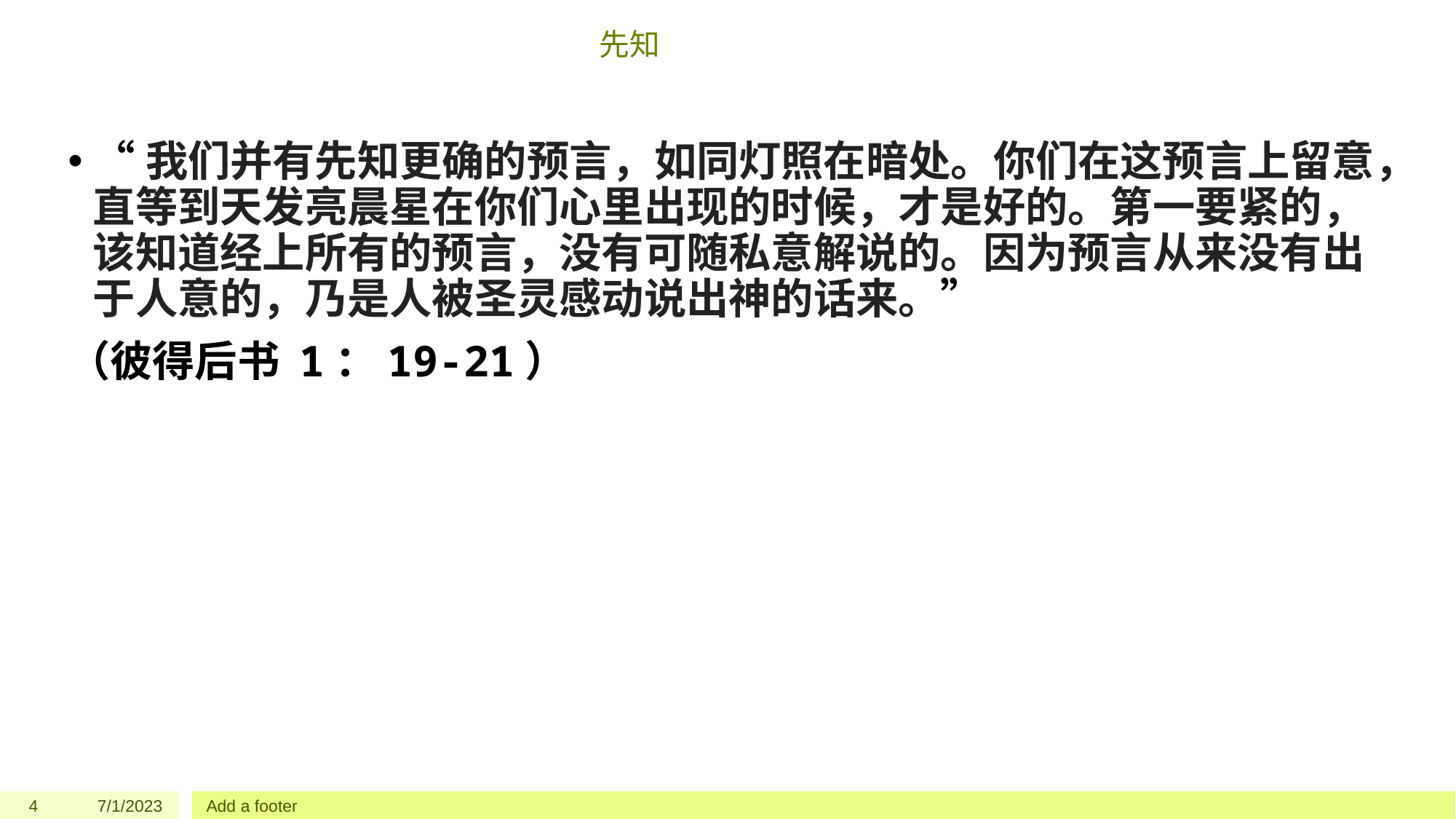

# 先知

“我们并有先知更确的预言，如同灯照在暗处。你们在这预言上留意，直等到天发亮晨星在你们心里出现的时候，才是好的。第一要紧的，该知道经上所有的预言，没有可随私意解说的。因为预言从来没有出于人意的，乃是人被圣灵感动说出神的话来。”
（彼得后书 1：19-21）
4
7/1/2023
Add a footer